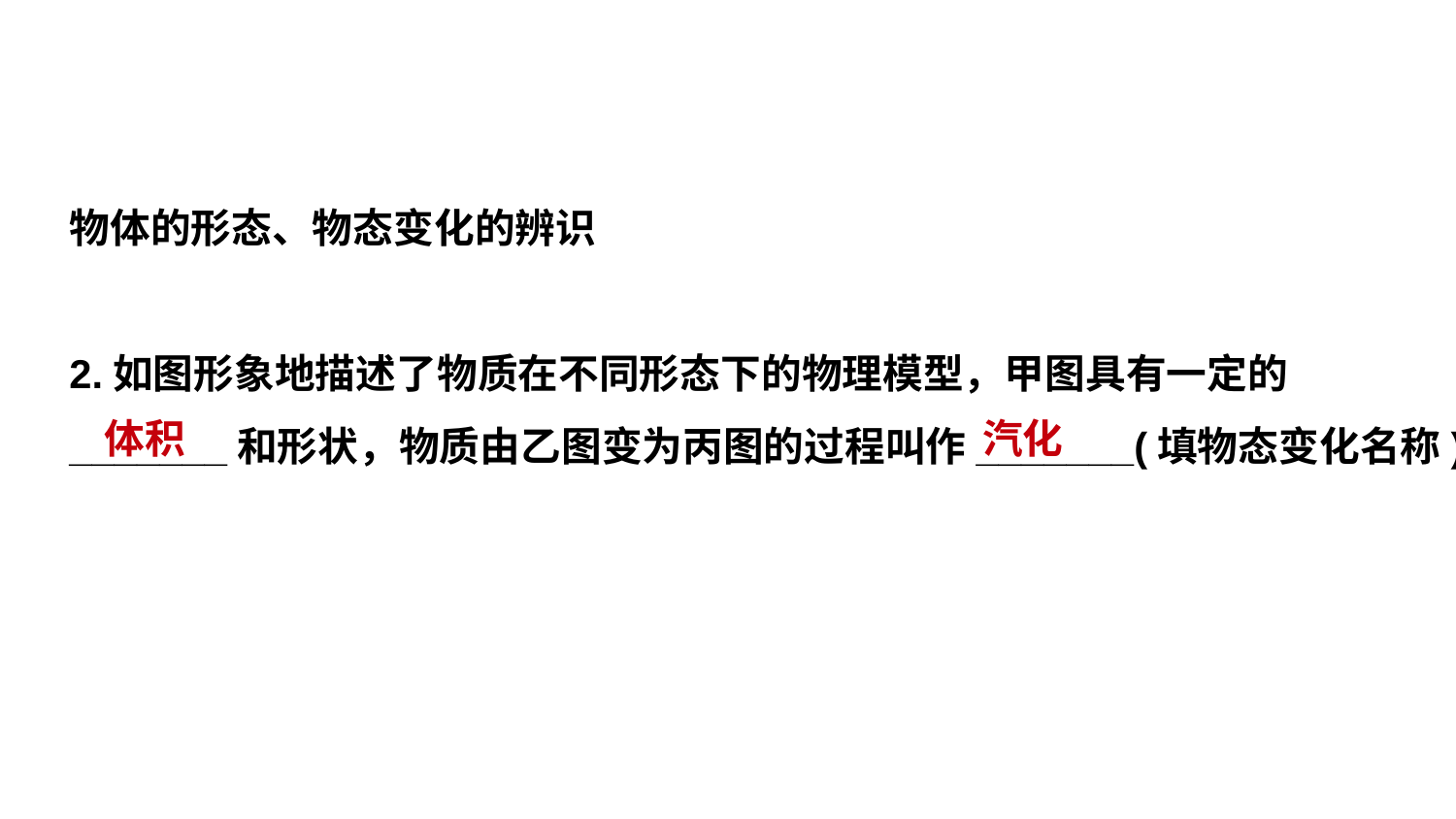

物体的形态、物态变化的辨识

2.如图形象地描述了物质在不同形态下的物理模型，甲图具有一定的
_______和形状，物质由乙图变为丙图的过程叫作_______(填物态变化名称)
 体积
 汽化